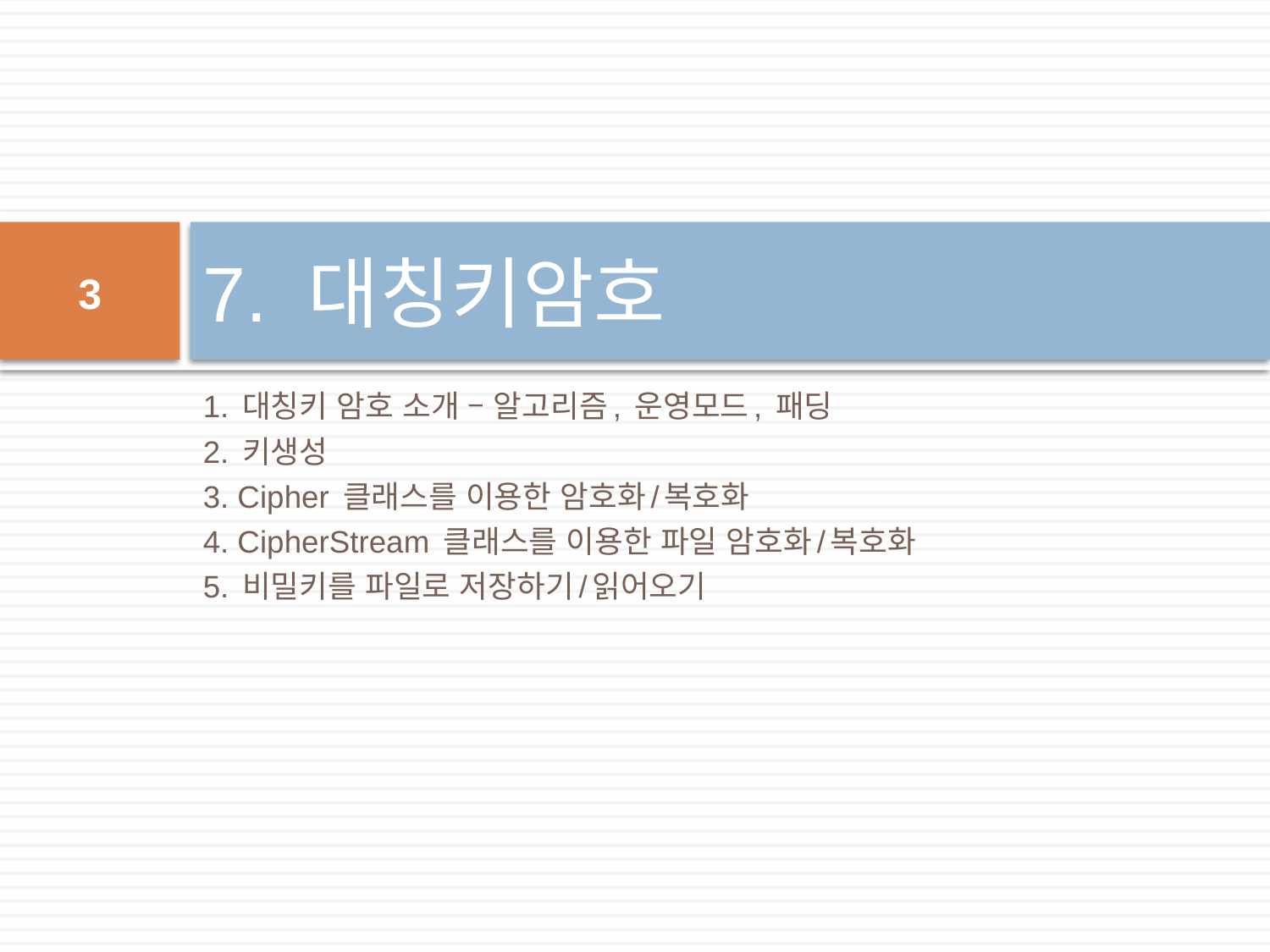

# 7. 대칭키암호
3
1. 대칭키 암호 소개 – 알고리즘, 운영모드, 패딩
2. 키생성
3. Cipher 클래스를 이용한 암호화/복호화
4. CipherStream 클래스를 이용한 파일 암호화/복호화
5. 비밀키를 파일로 저장하기/읽어오기